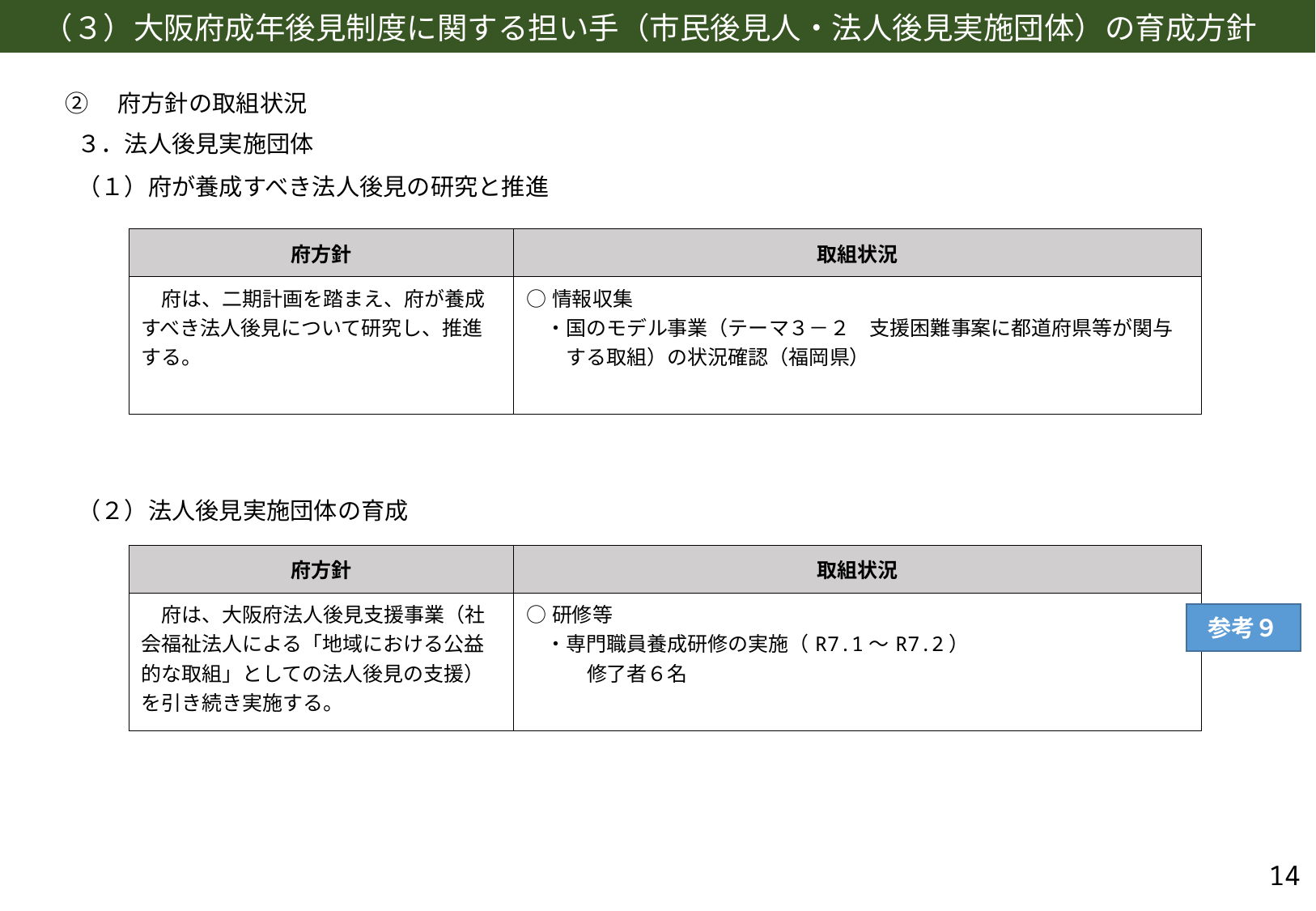

# （３）大阪府成年後見制度に関する担い手（市民後見人・法人後見実施団体）の育成方針
②　府方針の取組状況
３．法人後見実施団体
（１）府が養成すべき法人後見の研究と推進
| 府方針 | 取組状況 |
| --- | --- |
| 府は、二期計画を踏まえ、府が養成すべき法人後見について研究し、推進する。 | ○情報収集 　・国のモデル事業（テーマ３－２　支援困難事案に都道府県等が関与 　　する取組）の状況確認（福岡県） |
（２）法人後見実施団体の育成
| 府方針 | 取組状況 |
| --- | --- |
| 府は、大阪府法人後見支援事業（社会福祉法人による「地域における公益的な取組」としての法人後見の支援）を引き続き実施する。 | ○研修等 　・専門職員養成研修の実施（R7.1～R7.2） 　　　修了者６名 |
参考９
14